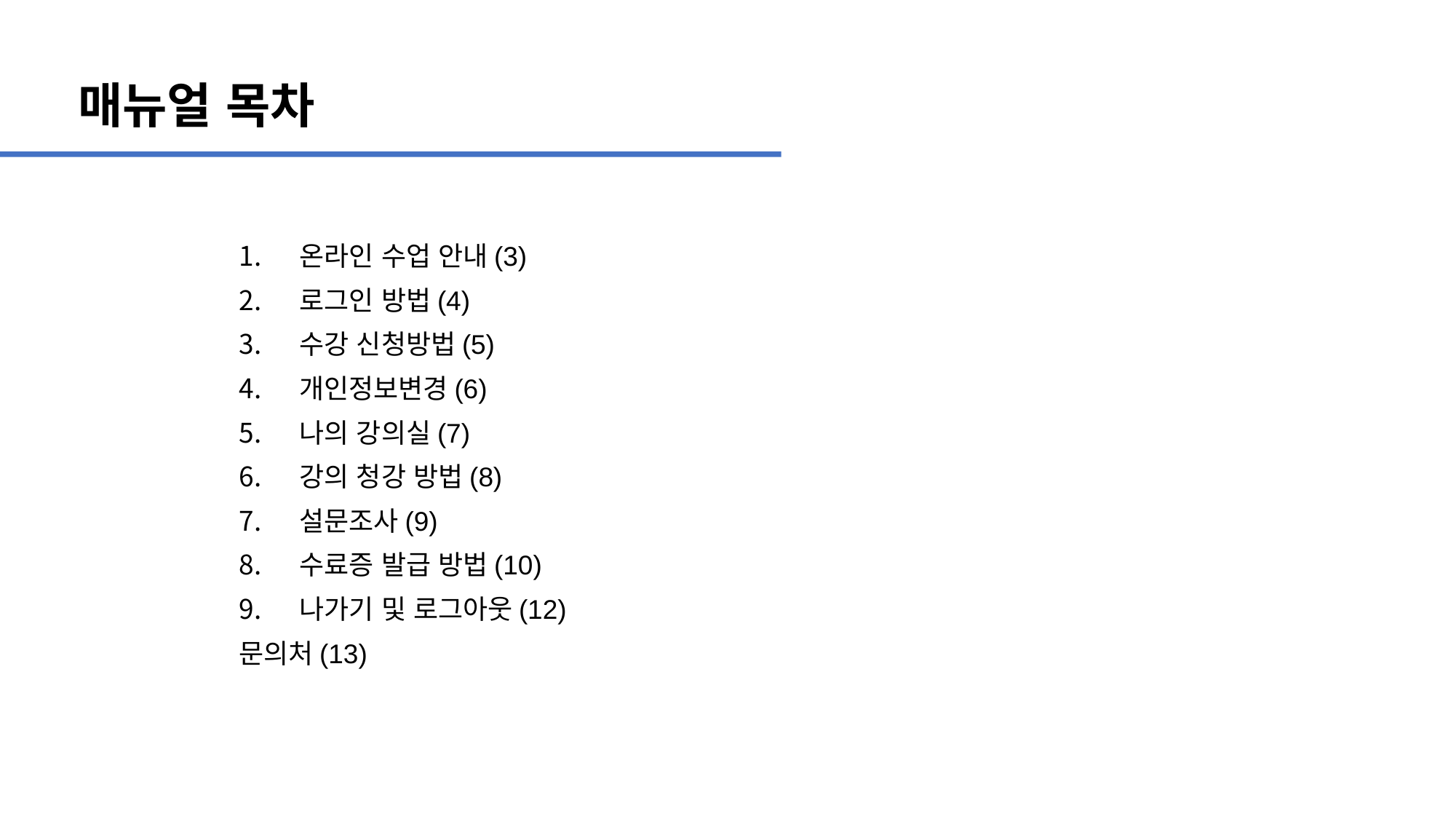

# 매뉴얼 목차
온라인 수업 안내(3)
로그인 방법(4)
수강 신청방법(5)
개인정보변경(6)
나의 강의실(7)
강의 청강 방법(8)
설문조사(9)
수료증 발급 방법(10)
나가기 및 로그아웃(12)
문의처(13)